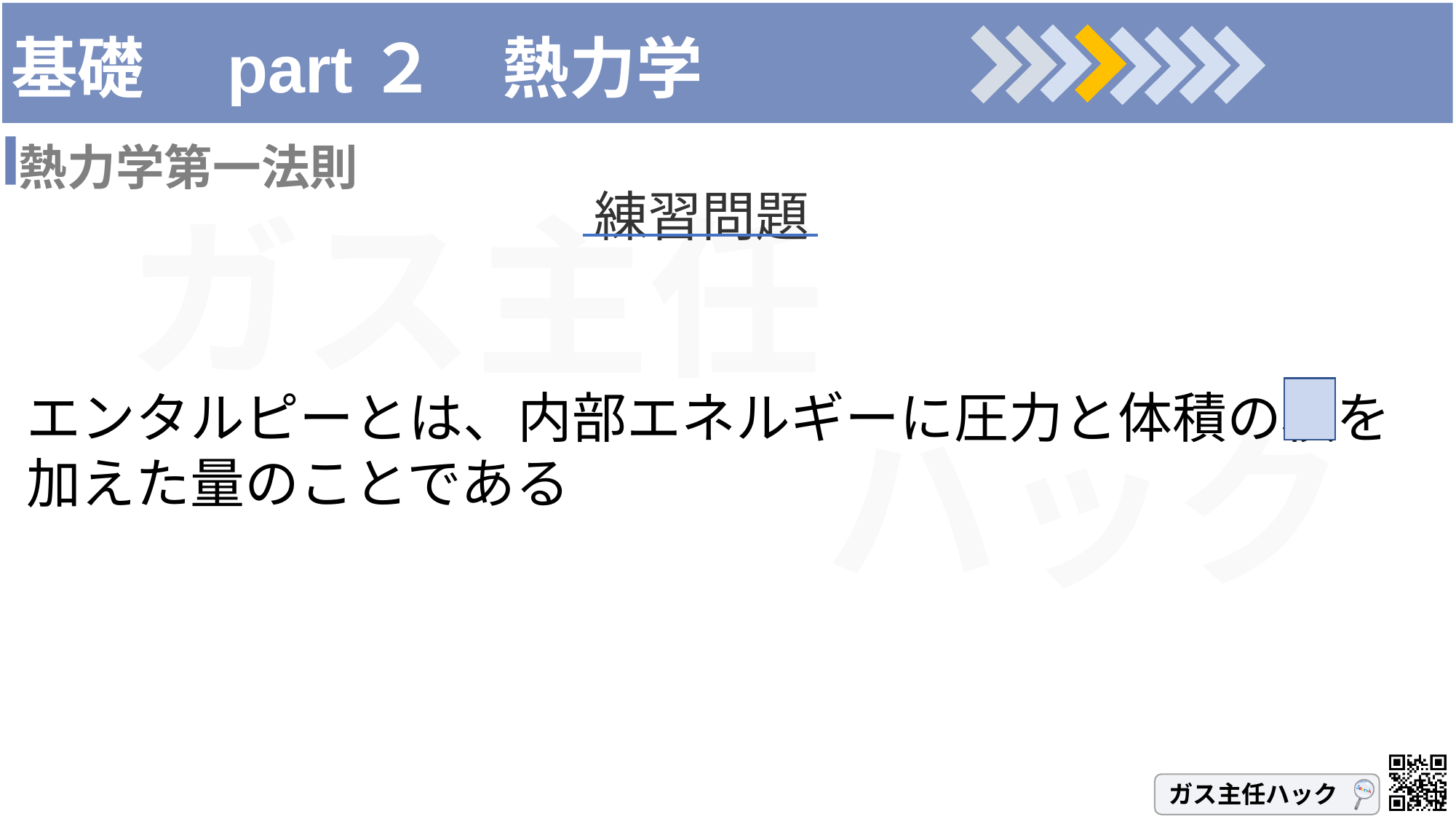

# 基礎　part２　熱力学

熱力学第一法則

練習問題
エンタルピーとは、内部エネルギーに圧力と体積の積を
加えた量のことである